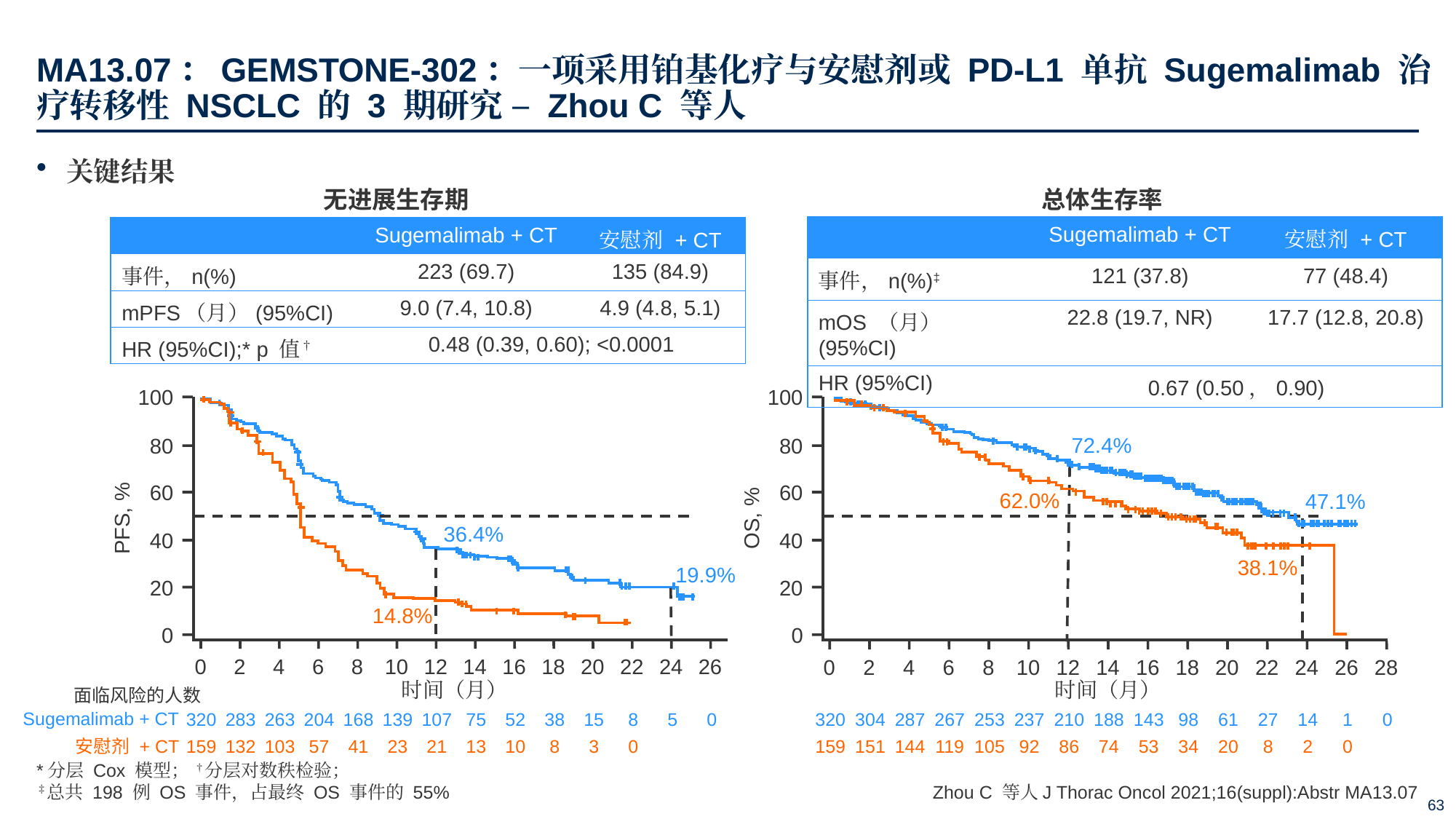

# MA13.07：GEMSTONE-302：一项采用铂基化疗与安慰剂或 PD-L1 单抗 Sugemalimab 治疗转移性 NSCLC 的 3 期研究 – Zhou C 等人
关键结果
无进展生存期
总体生存率
|  | Sugemalimab + CT | 安慰剂 + CT |
| --- | --- | --- |
| 事件，n(%)‡ | 121 (37.8) | 77 (48.4) |
| mOS （月） (95%CI) | 22.8 (19.7, NR) | 17.7 (12.8, 20.8) |
| HR (95%CI) | 0.67 (0.50，0.90) |  |
|  | Sugemalimab + CT | 安慰剂 + CT |
| --- | --- | --- |
| 事件，n(%) | 223 (69.7) | 135 (84.9) |
| mPFS（月）(95%CI) | 9.0 (7.4, 10.8) | 4.9 (4.8, 5.1) |
| HR (95%CI);\* p 值† | 0.48 (0.39, 0.60); <0.0001 |  |
100

80

60

PFS, %
40

20

0

面临风险的人数
100

80

60

OS, %
40

20

0

72.4%
62.0%
47.1%
36.4%
38.1%
19.9%
14.8%

0
2
4
6
8
10
12
14
16
18
20
22
24
26

0
2
4
6
8
10
12
14
16
18
20
22
24
26
28
时间（月）
时间（月）
Sugemalimab + CT
320
283
263
204
168
139
107
75
52
38
15
8
5
0
320
304
287
267
253
237
210
188
143
98
61
27
14
1
0
安慰剂 + CT
159
132
103
57
41
23
21
13
10
8
3
0
159
151
144
119
105
92
86
74
53
34
20
8
2
0
*分层 Cox 模型； †分层对数秩检验；
‡总共 198 例 OS 事件，占最终 OS 事件的 55%
Zhou C 等人J Thorac Oncol 2021;16(suppl):Abstr MA13.07